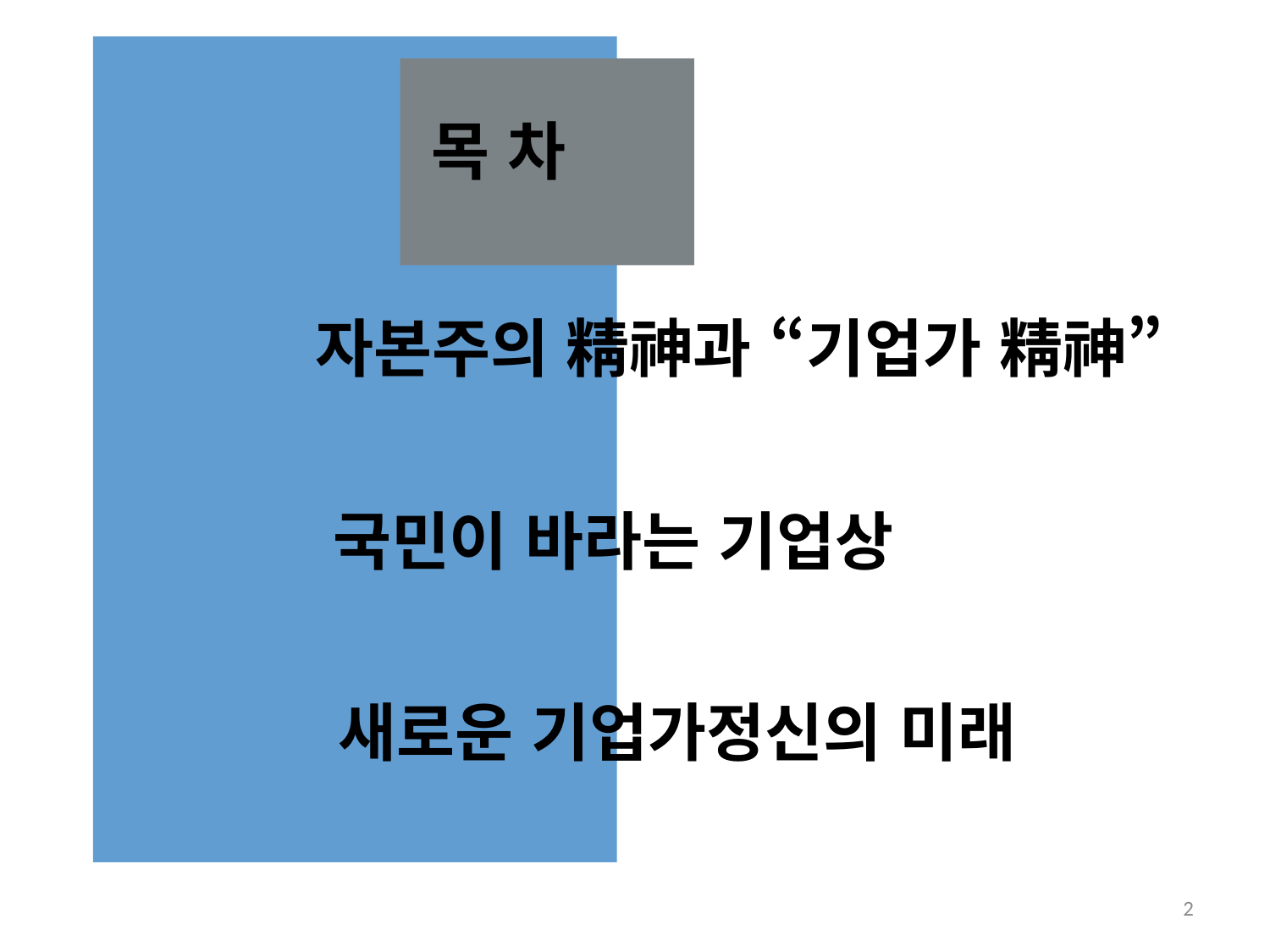

목 차
자본주의 精神과 “기업가 精神”
국민이 바라는 기업상
새로운 기업가정신의 미래
2